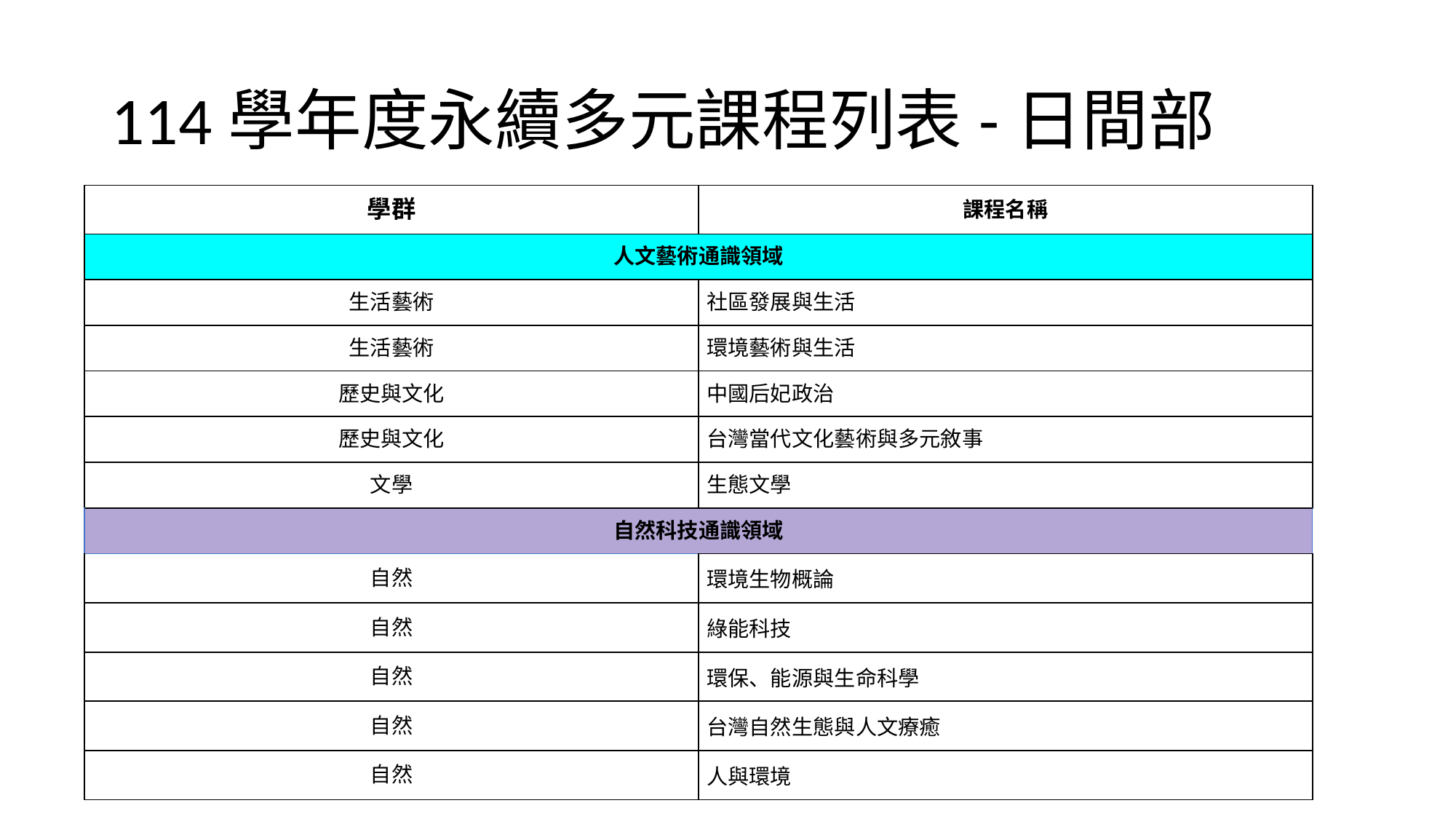

# 114學年度永續多元課程列表-日間部
| 學群 | 課程名稱 |
| --- | --- |
| 人文藝術通識領域 |  |
| 生活藝術 | 社區發展與生活 |
| 生活藝術 | 環境藝術與生活 |
| 歷史與文化 | 中國后妃政治 |
| 歷史與文化 | 台灣當代文化藝術與多元敘事 |
| 文學 | 生態文學 |
| 自然科技通識領域 |  |
| 自然 | 環境生物概論 |
| 自然 | 綠能科技 |
| 自然 | 環保、能源與生命科學 |
| 自然 | 台灣自然生態與人文療癒 |
| 自然 | 人與環境 |